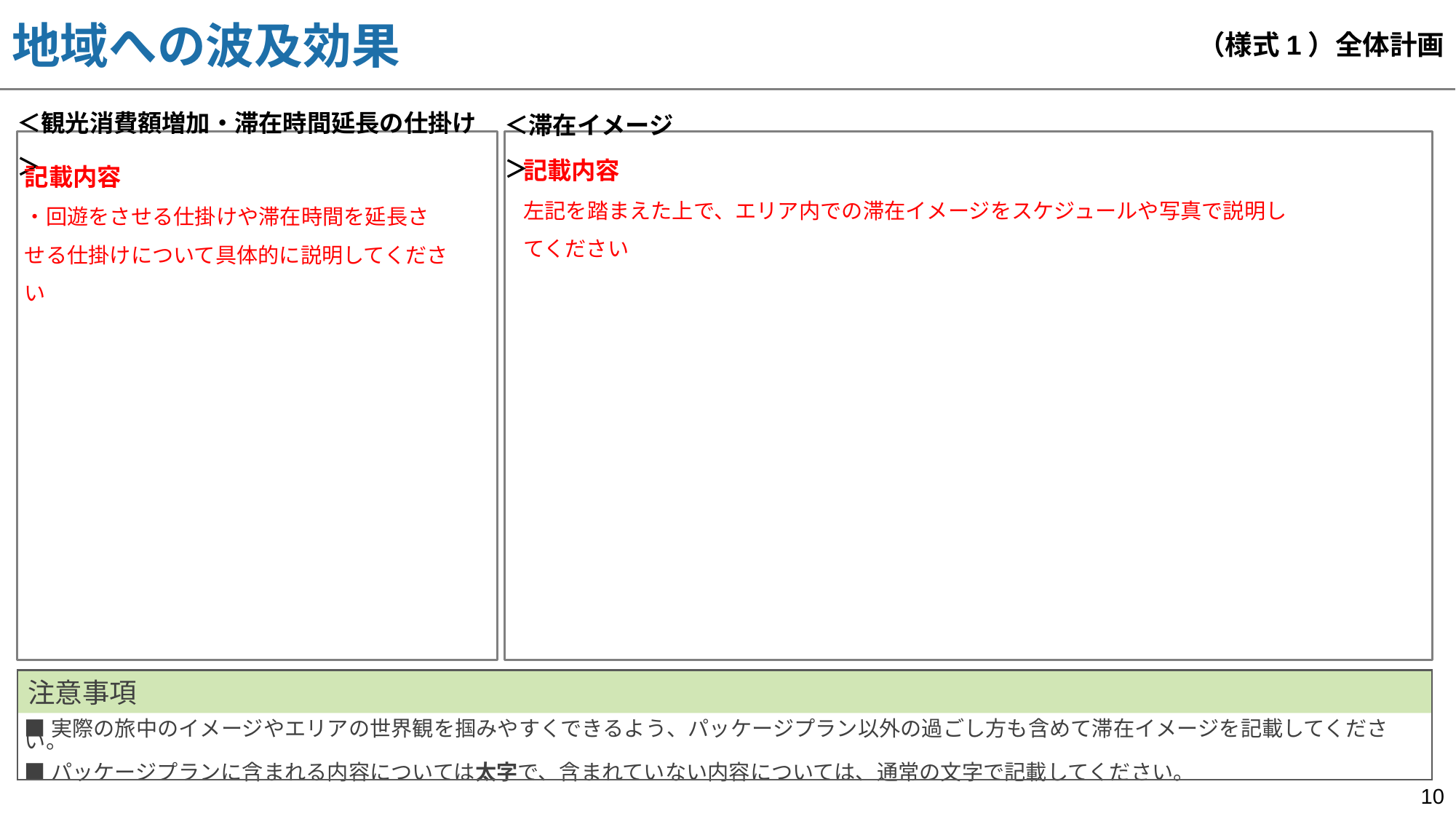

（様式1）全体計画
地域への波及効果
＜観光消費額増加・滞在時間延長の仕掛け＞
＜滞在イメージ＞

記載内容
左記を踏まえた上で、エリア内での滞在イメージをスケジュールや写真で説明してください
記載内容
・回遊をさせる仕掛けや滞在時間を延長させる仕掛けについて具体的に説明してください

注意事項
■実際の旅中のイメージやエリアの世界観を掴みやすくできるよう、パッケージプラン以外の過ごし方も含めて滞在イメージを記載してください。
■パッケージプランに含まれる内容については太字で、含まれていない内容については、通常の文字で記載してください。
10